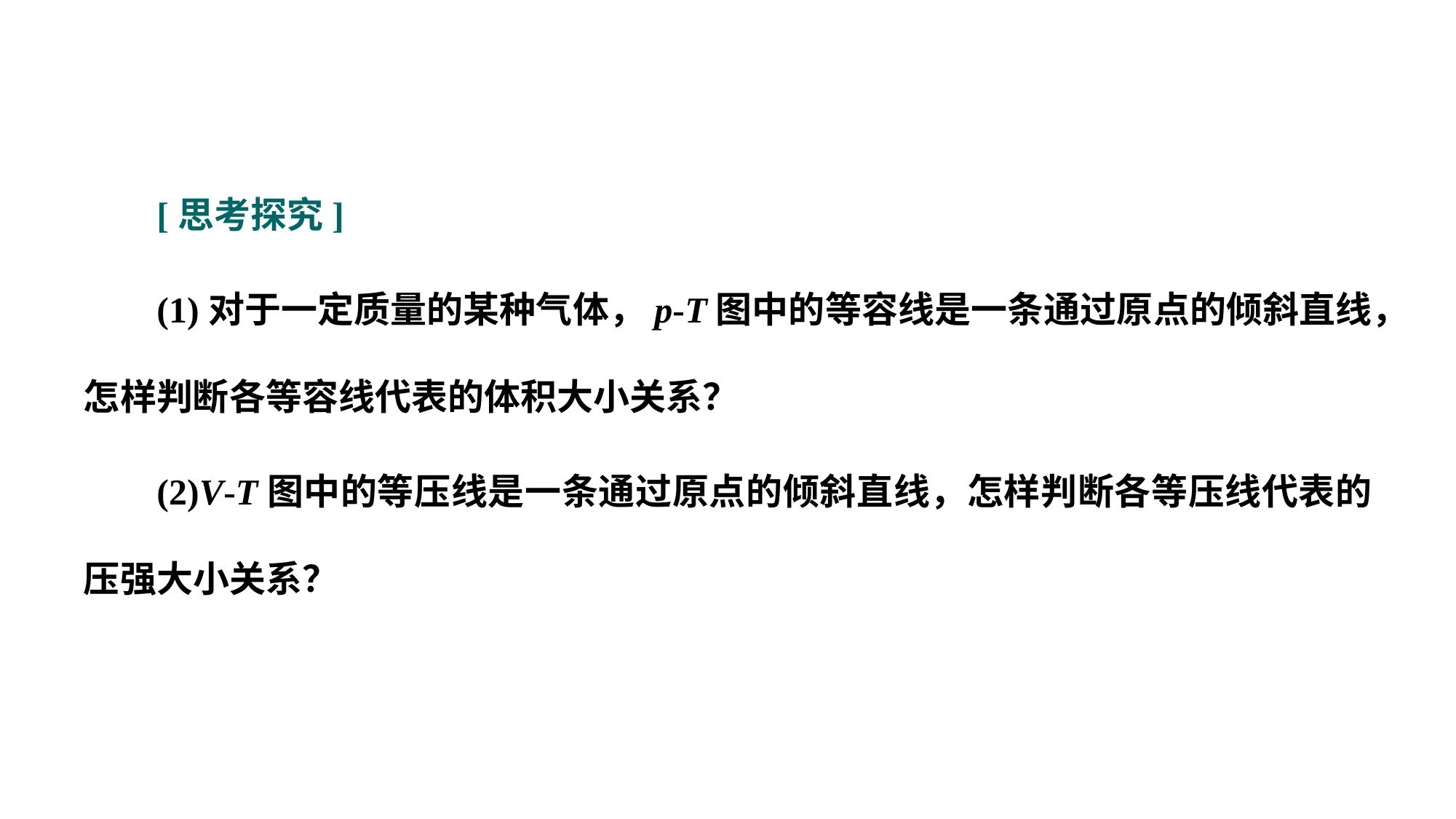

[思考探究]
(1)对于一定质量的某种气体，p-T图中的等容线是一条通过原点的倾斜直线，怎样判断各等容线代表的体积大小关系？
(2)V-T图中的等压线是一条通过原点的倾斜直线，怎样判断各等压线代表的压强大小关系？